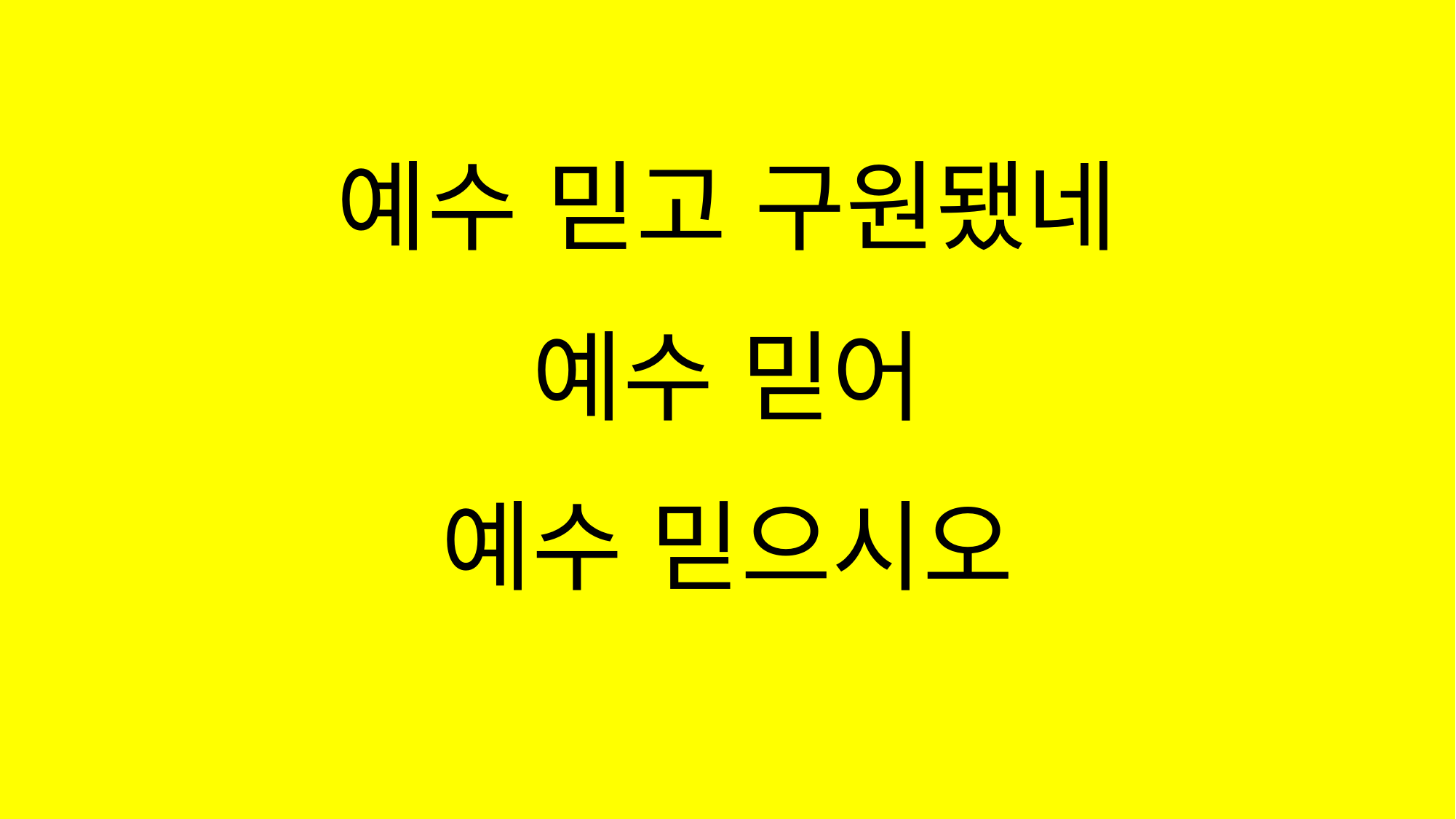

#
예수 믿고 구원됐네

예수 믿어

예수 믿으시오